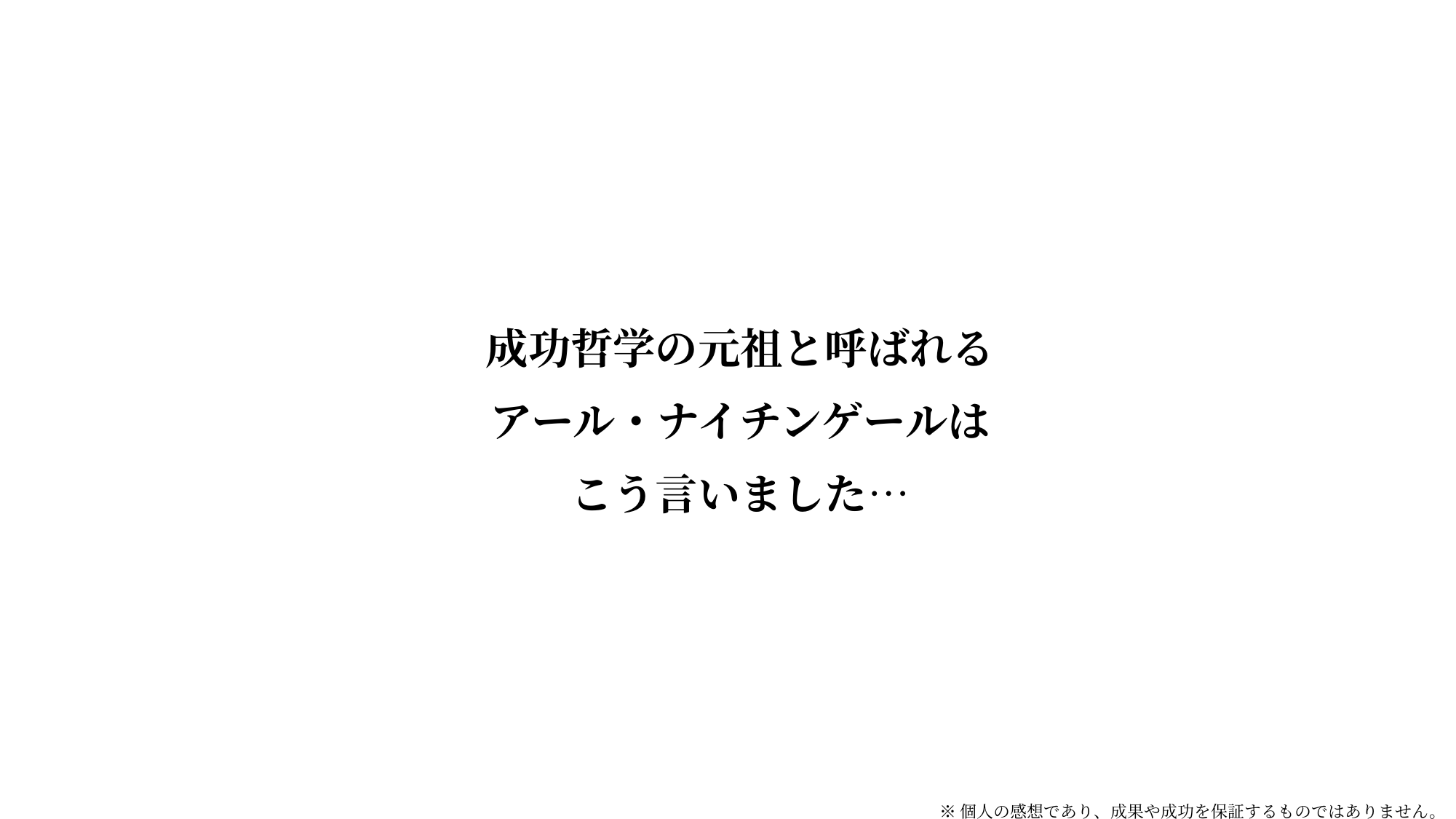

成功哲学の元祖と呼ばれる
アール・ナイチンゲールは
こう言いました…
※個人の感想であり、成果や成功を保証するものではありません。